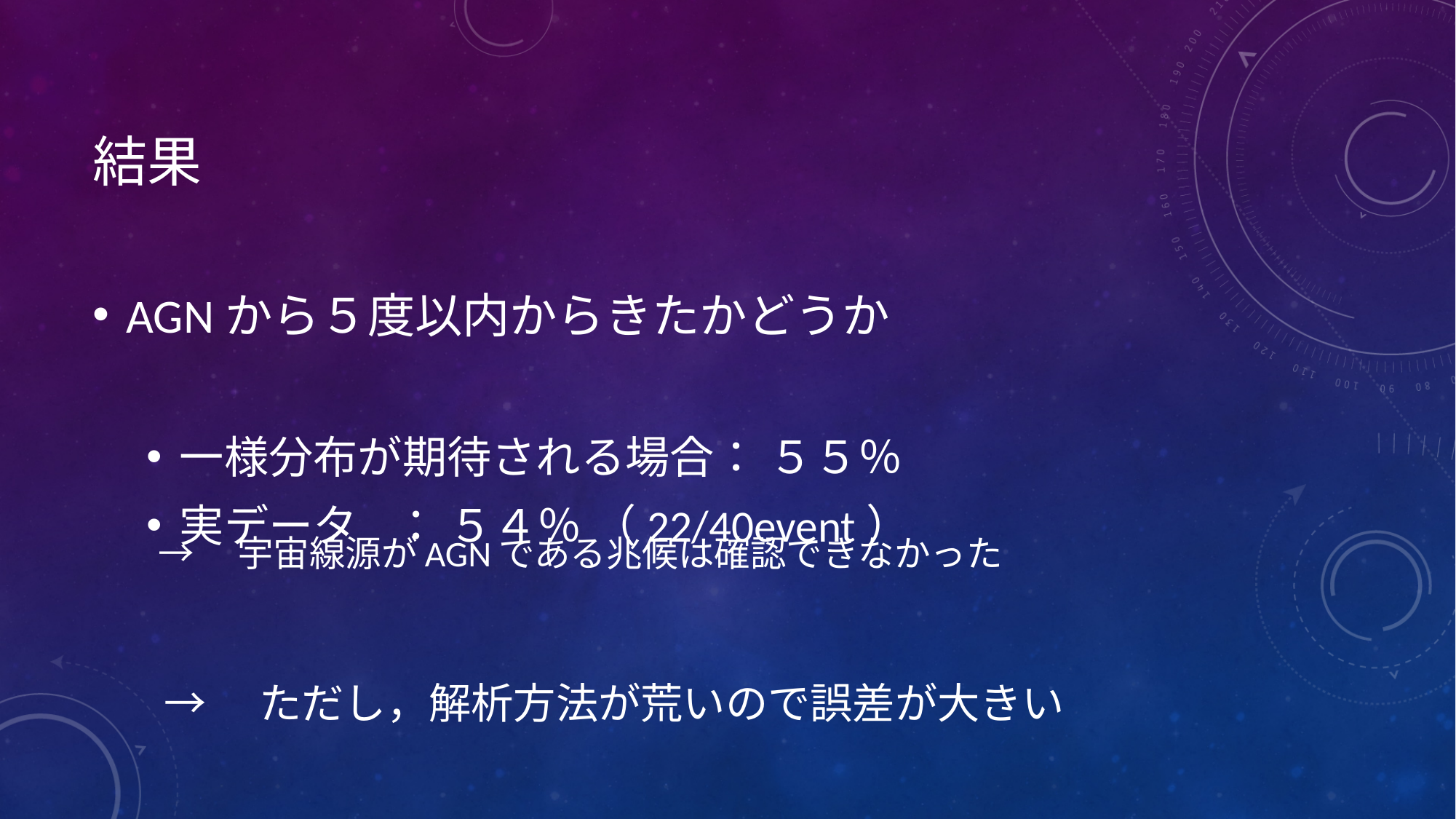

# 結果
AGNから５度以内からきたかどうか

一様分布が期待される場合	： ５５％
実データ								： ５４％ （22/40event）

→　宇宙線源がAGNである兆候は確認できなかった
→　ただし，解析方法が荒いので誤差が大きい